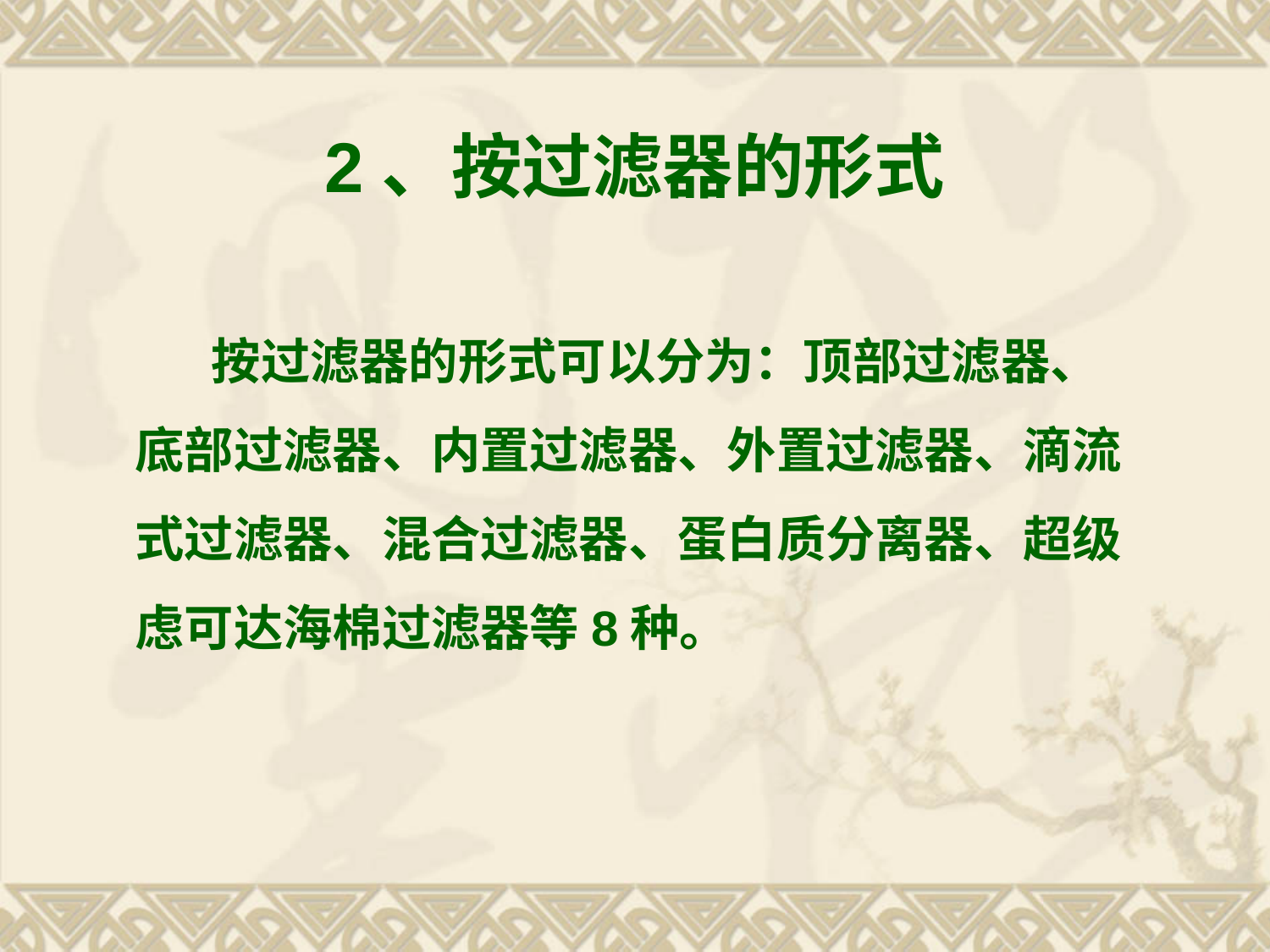

# 2、按过滤器的形式
          按过滤器的形式可以分为：顶部过滤器、底部过滤器、内置过滤器、外置过滤器、滴流式过滤器、混合过滤器、蛋白质分离器、超级虑可达海棉过滤器等8种。